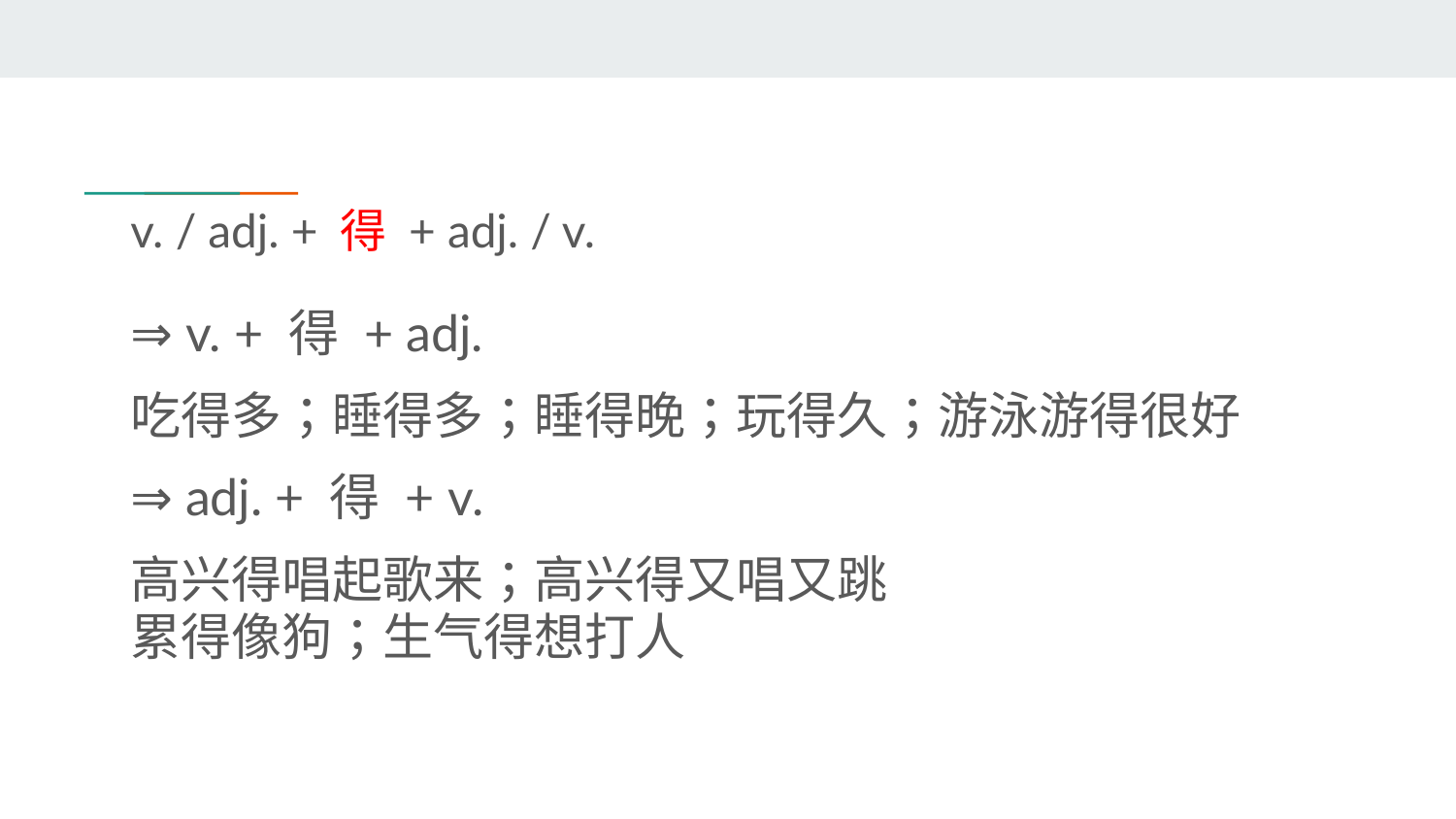

# v. / adj. + 得 + adj. / v.
⇒ v. + 得 + adj.
吃得多；睡得多；睡得晚；玩得久；游泳游得很好
⇒ adj. + 得 + v.
高兴得唱起歌来；高兴得又唱又跳
累得像狗；生气得想打人